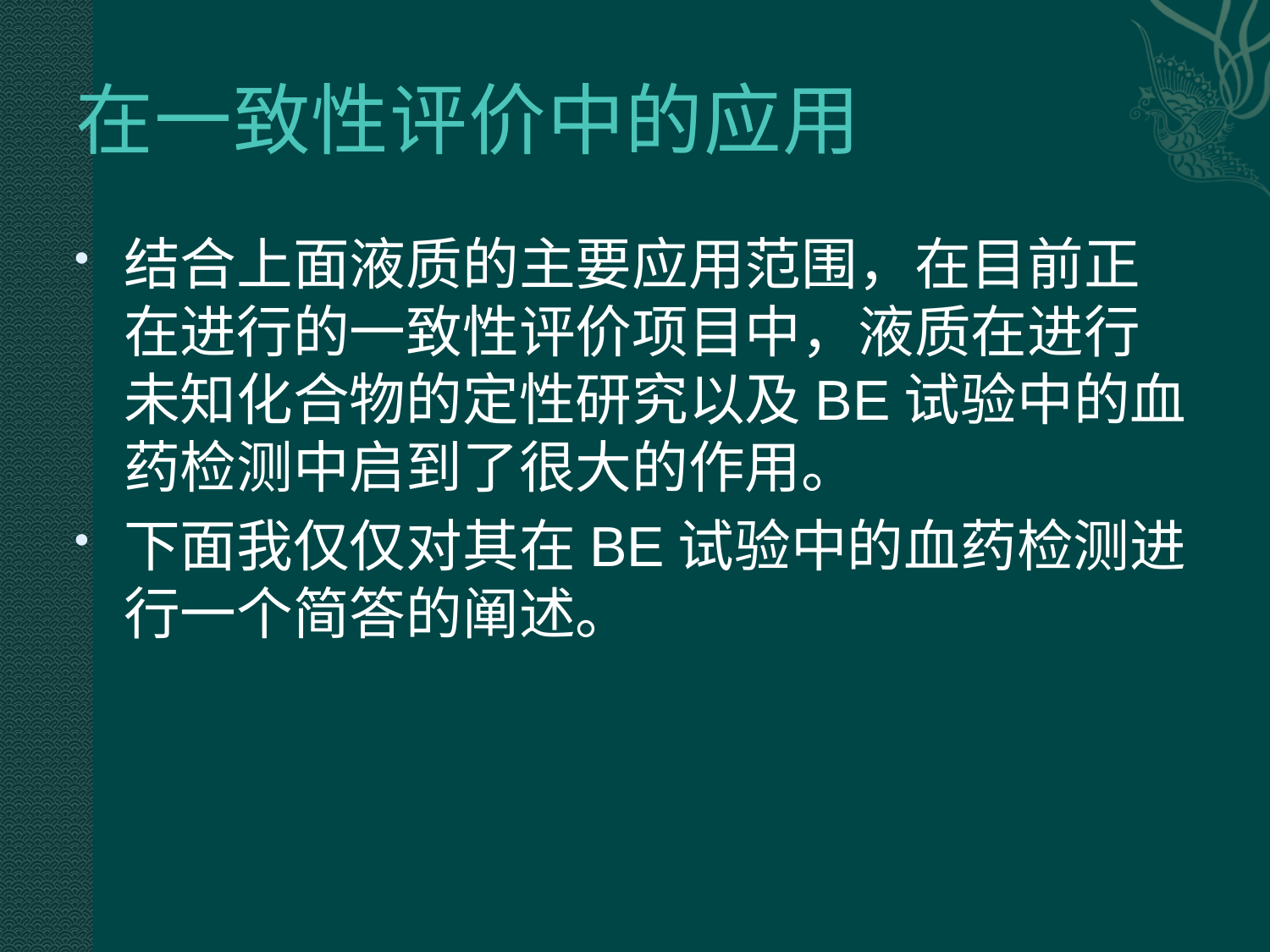

# 在一致性评价中的应用
结合上面液质的主要应用范围，在目前正在进行的一致性评价项目中，液质在进行未知化合物的定性研究以及BE试验中的血药检测中启到了很大的作用。
下面我仅仅对其在BE试验中的血药检测进行一个简答的阐述。